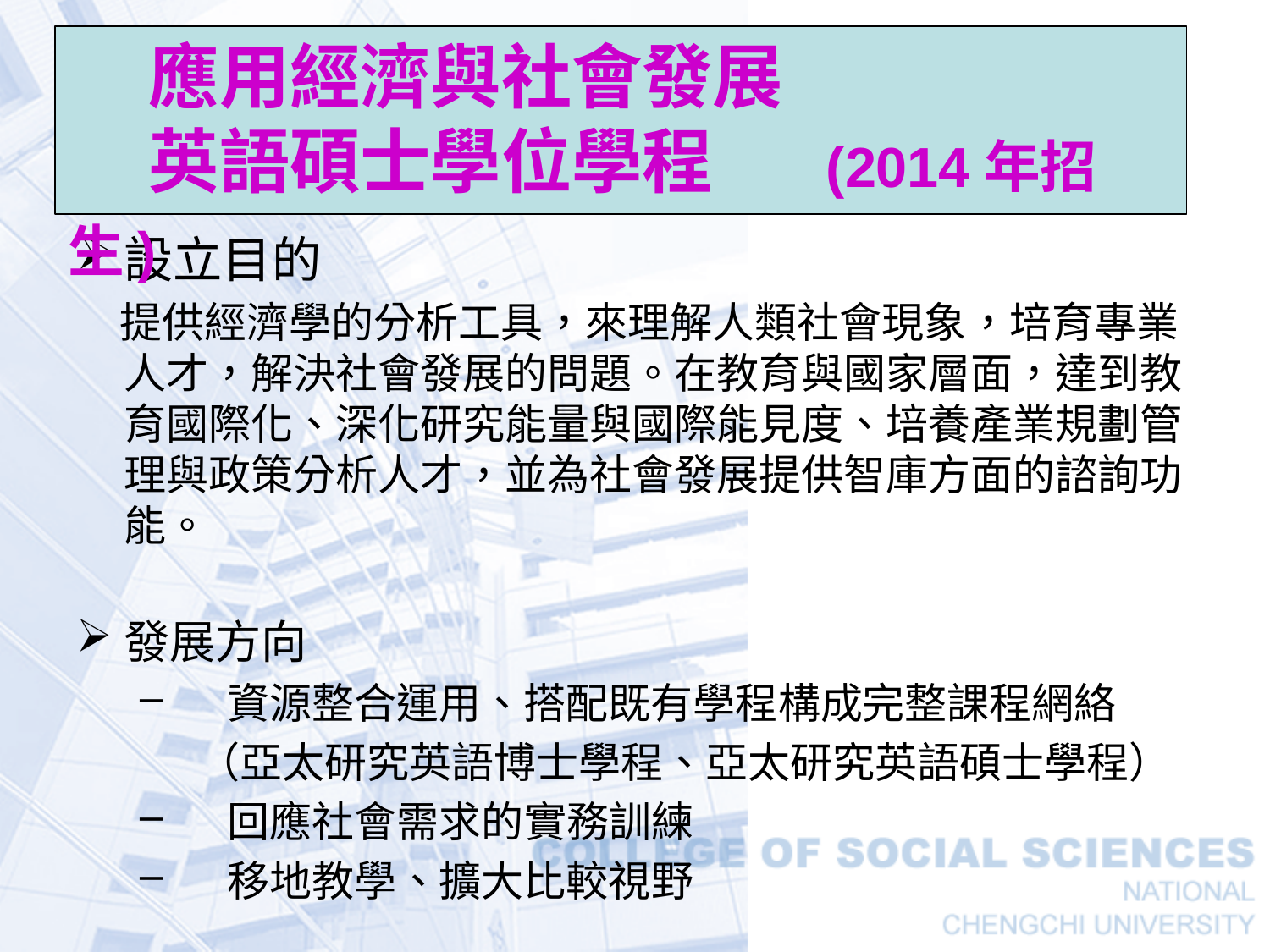

# 應用經濟與社會發展
    英語碩士學位學程      (2014年招生)

設立目的
    提供經濟學的分析工具，來理解人類社會現象，培育專業人才，解決社會發展的問題。在教育與國家層面，達到教育國際化、深化研究能量與國際能見度、培養產業規劃管理與政策分析人才，並為社會發展提供智庫方面的諮詢功能。

發展方向
    資源整合運用、搭配既有學程構成完整課程網絡
     （亞太研究英語博士學程、亞太研究英語碩士學程）
    回應社會需求的實務訓練
    移地教學、擴大比較視野